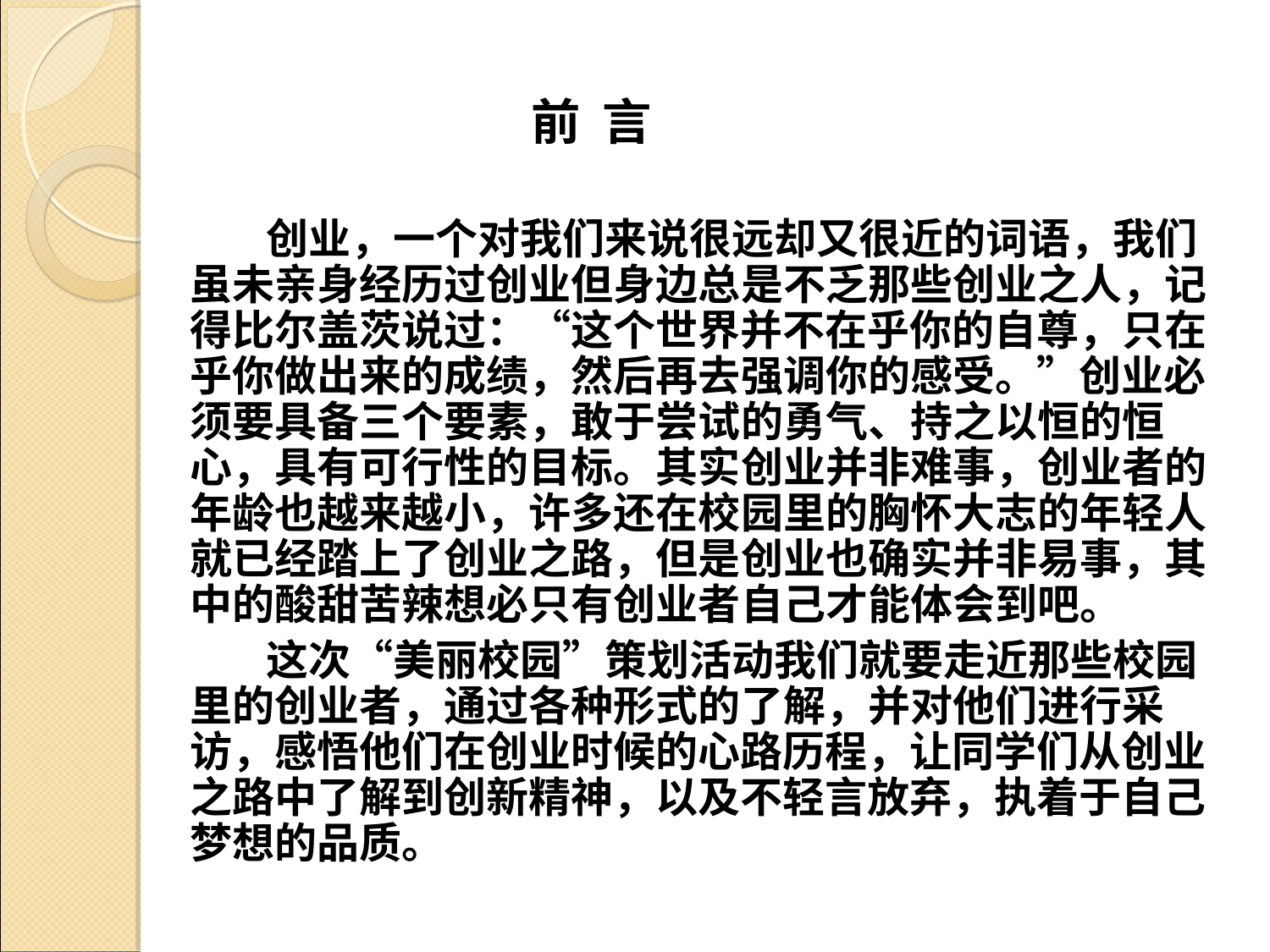

前  言
           创业，一个对我们来说很远却又很近的词语，我们虽未亲身经历过创业但身边总是不乏那些创业之人，记得比尔盖茨说过：“这个世界并不在乎你的自尊，只在乎你做出来的成绩，然后再去强调你的感受。”创业必须要具备三个要素，敢于尝试的勇气、持之以恒的恒心，具有可行性的目标。其实创业并非难事，创业者的年龄也越来越小，许多还在校园里的胸怀大志的年轻人就已经踏上了创业之路，但是创业也确实并非易事，其中的酸甜苦辣想必只有创业者自己才能体会到吧。
           这次“美丽校园”策划活动我们就要走近那些校园里的创业者，通过各种形式的了解，并对他们进行采访，感悟他们在创业时候的心路历程，让同学们从创业之路中了解到创新精神，以及不轻言放弃，执着于自己梦想的品质。